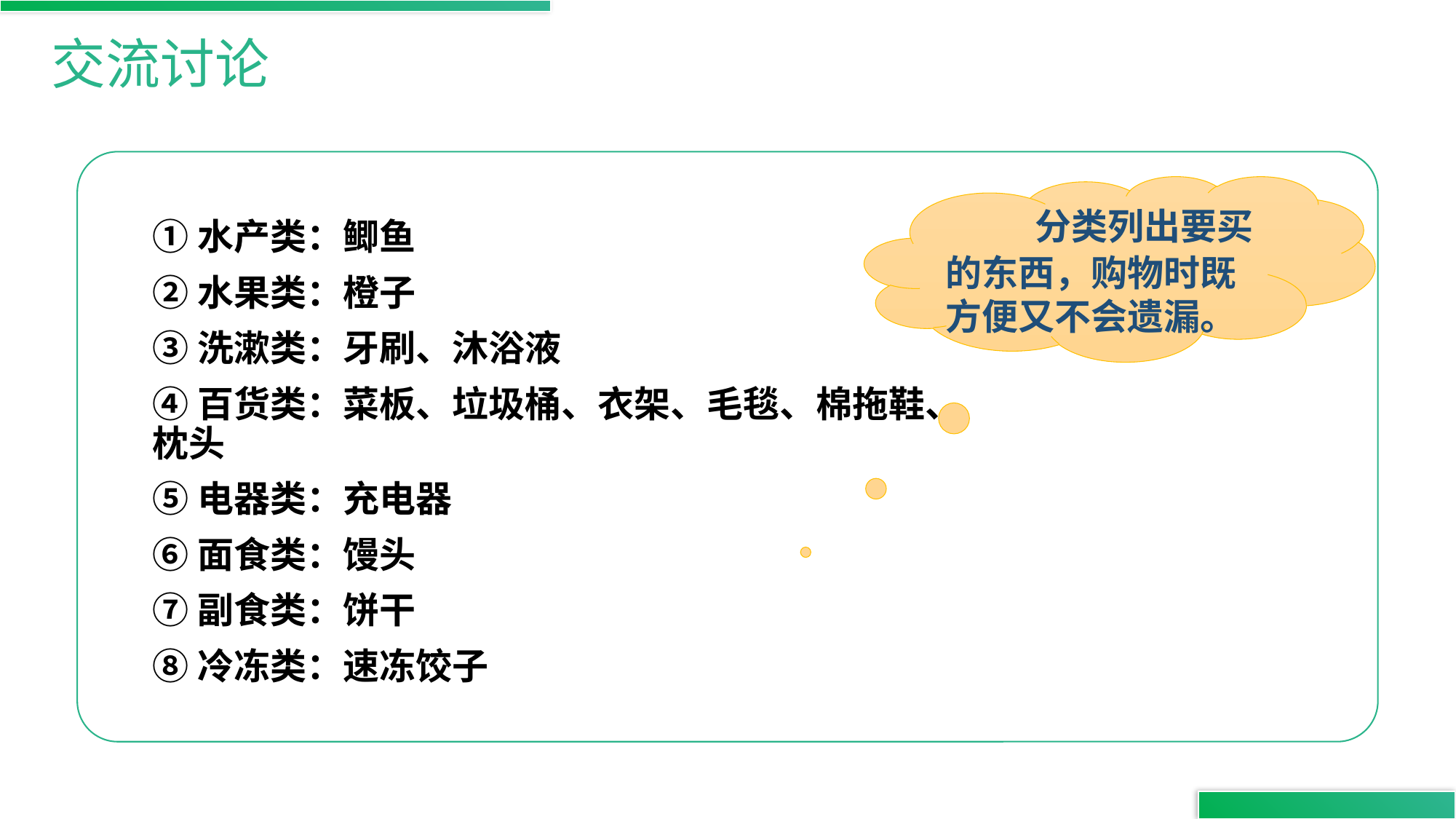

交流讨论
       分类列出要买的东西，购物时既方便又不会遗漏。
①水产类：鲫鱼
②水果类：橙子
③洗漱类：牙刷、沐浴液
④百货类：菜板、垃圾桶、衣架、毛毯、棉拖鞋、枕头
⑤电器类：充电器
⑥面食类：馒头
⑦副食类：饼干
⑧冷冻类：速冻饺子